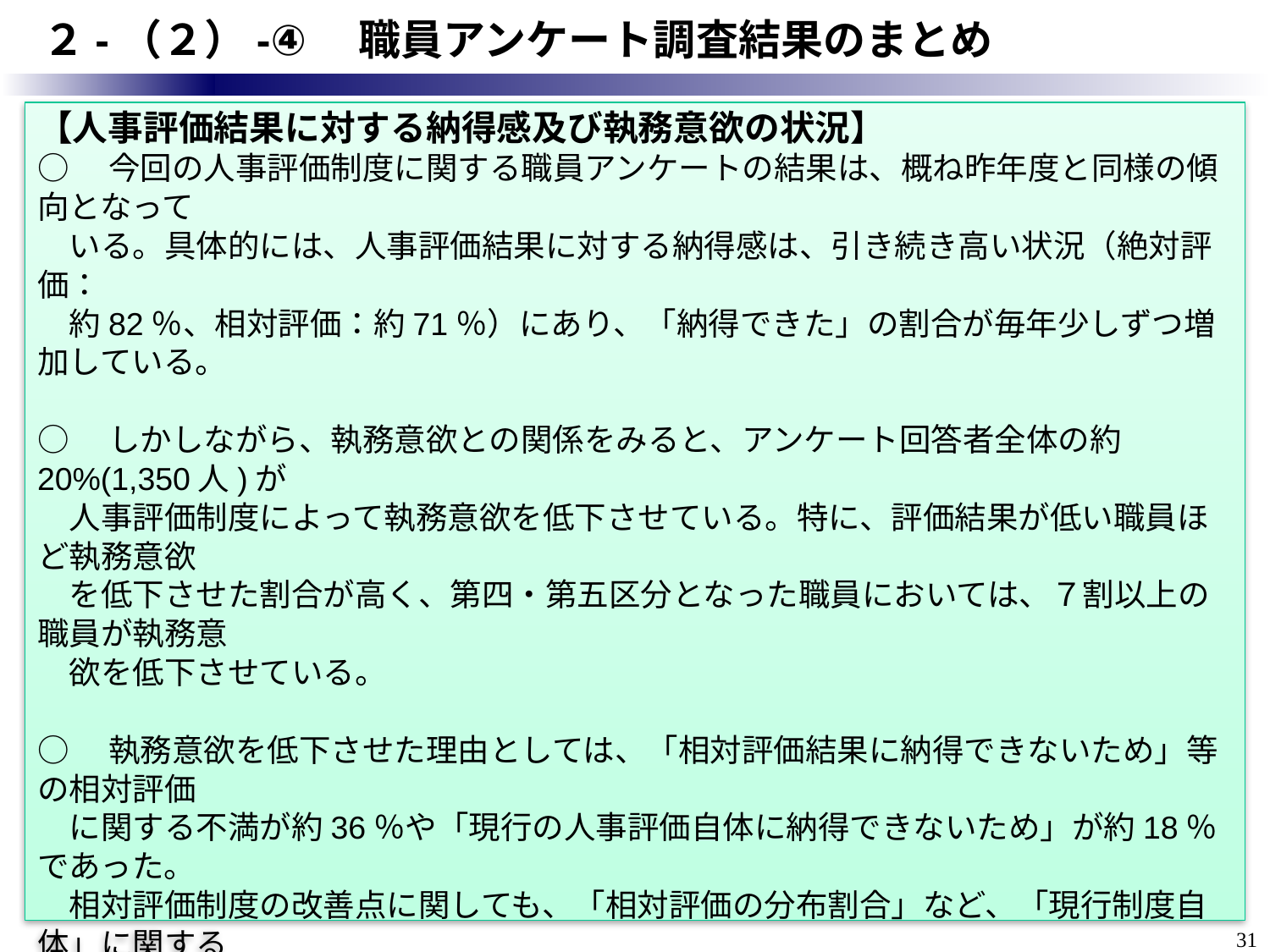

# ２-（２）-④　職員アンケート調査結果のまとめ
【人事評価結果に対する納得感及び執務意欲の状況】
○　今回の人事評価制度に関する職員アンケートの結果は、概ね昨年度と同様の傾向となって
　いる。具体的には、人事評価結果に対する納得感は、引き続き高い状況（絶対評価：
　約82％、相対評価：約71％）にあり、「納得できた」の割合が毎年少しずつ増加している。

○　しかしながら、執務意欲との関係をみると、アンケート回答者全体の約20%(1,350人)が
　人事評価制度によって執務意欲を低下させている。特に、評価結果が低い職員ほど執務意欲
　を低下させた割合が高く、第四・第五区分となった職員においては、７割以上の職員が執務意
　欲を低下させている。

○　執務意欲を低下させた理由としては、「相対評価結果に納得できないため」等の相対評価
　に関する不満が約36％や「現行の人事評価自体に納得できないため」が約18％であった。
　相対評価制度の改善点に関しても、「相対評価の分布割合」など、「現行制度自体」に関する
　ものが約50%に上るなど、制度の基本的な部分に関する不満や改善に関する意見が多く見
　受けられた。

○　以上のことから、現行の人事評価制度は、試行実施から10年が経過し、人事評価結果に
　対する納得感は、引き続き高い状況にあり、制度として定着していることが見受けられるもの
　の、制度の基本的な部分に関する不満等が依然として解消されておらず、制度目的である「執
　務意欲の向上」や「職員の奮起や切磋琢磨」に必ずしもつながっていない状況にある。
31